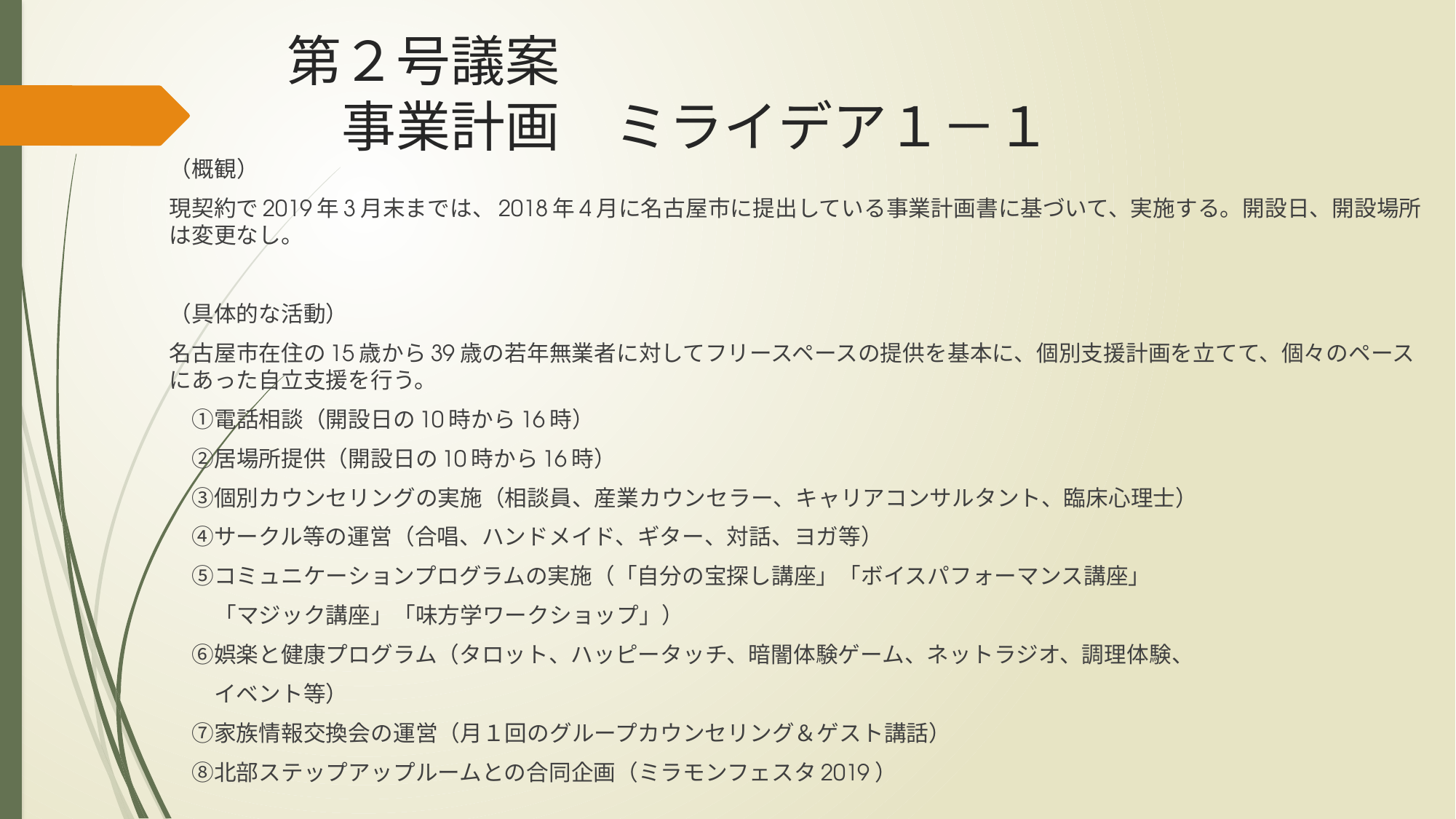

# 第２号議案 　事業計画　ミライデア１－１
（概観）
現契約で2019年3月末までは、2018年4月に名古屋市に提出している事業計画書に基づいて、実施する。開設日、開設場所は変更なし。

（具体的な活動）
名古屋市在住の15歳から39歳の若年無業者に対してフリースペースの提供を基本に、個別支援計画を立てて、個々のペースにあった自立支援を行う。
　①電話相談（開設日の10時から16時）
　②居場所提供（開設日の10時から16時）
　③個別カウンセリングの実施（相談員、産業カウンセラー、キャリアコンサルタント、臨床心理士）
　④サークル等の運営（合唱、ハンドメイド、ギター、対話、ヨガ等）
　⑤コミュニケーションプログラムの実施（「自分の宝探し講座」「ボイスパフォーマンス講座」
　　「マジック講座」「味方学ワークショップ」）
　⑥娯楽と健康プログラム（タロット、ハッピータッチ、暗闇体験ゲーム、ネットラジオ、調理体験、
　　イベント等）
　⑦家族情報交換会の運営（月１回のグループカウンセリング＆ゲスト講話）
　⑧北部ステップアップルームとの合同企画（ミラモンフェスタ2019）